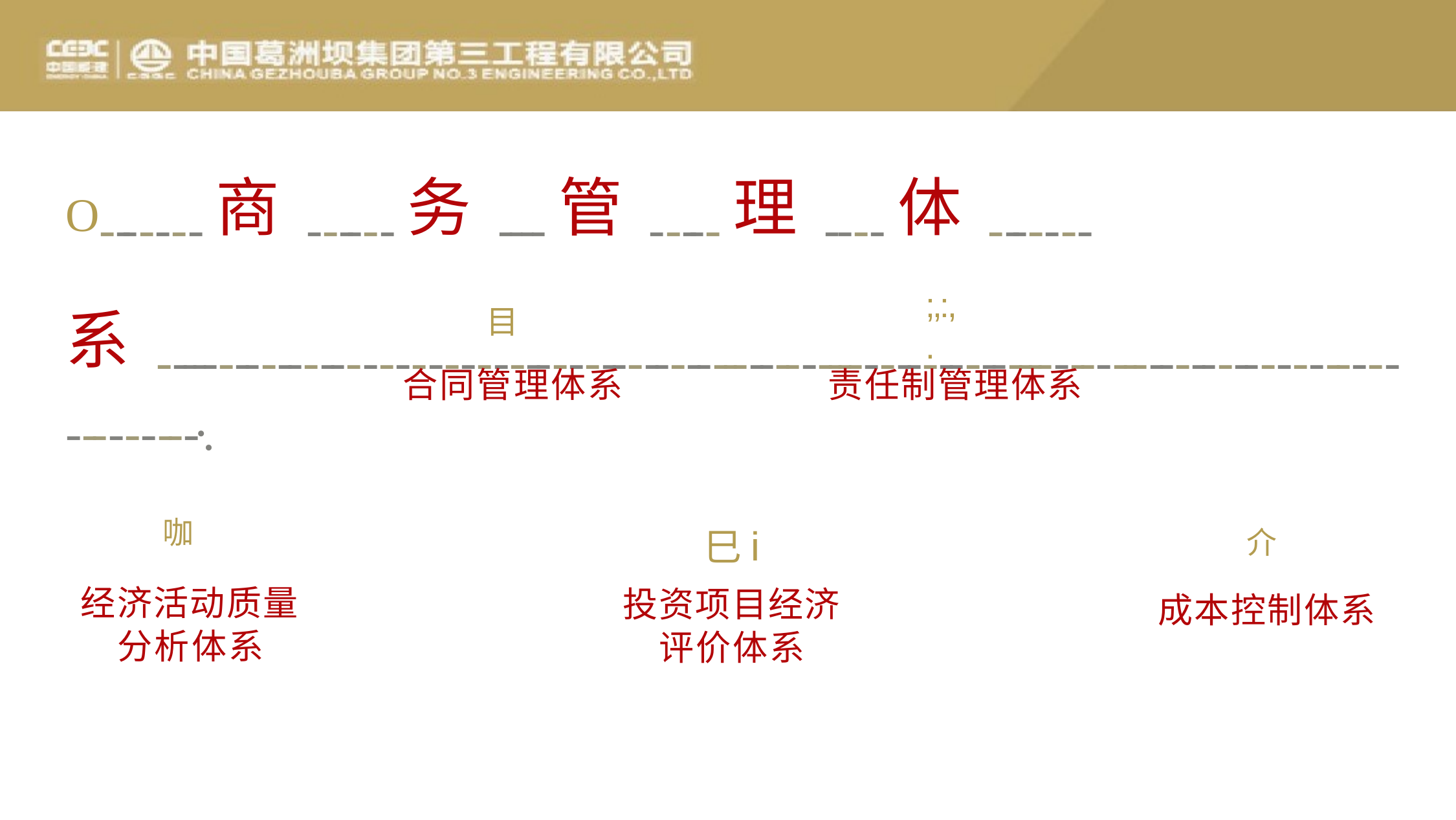

# O-------商------务----管-----理----体-------系-------------------------------------------------------------------------------------------------·.
;,:,.
目
合同管理体系
责任制管理体系
巳i
投资项目经济 评价体系
咖
介
经济活动质量 分析体系
成本控制体系